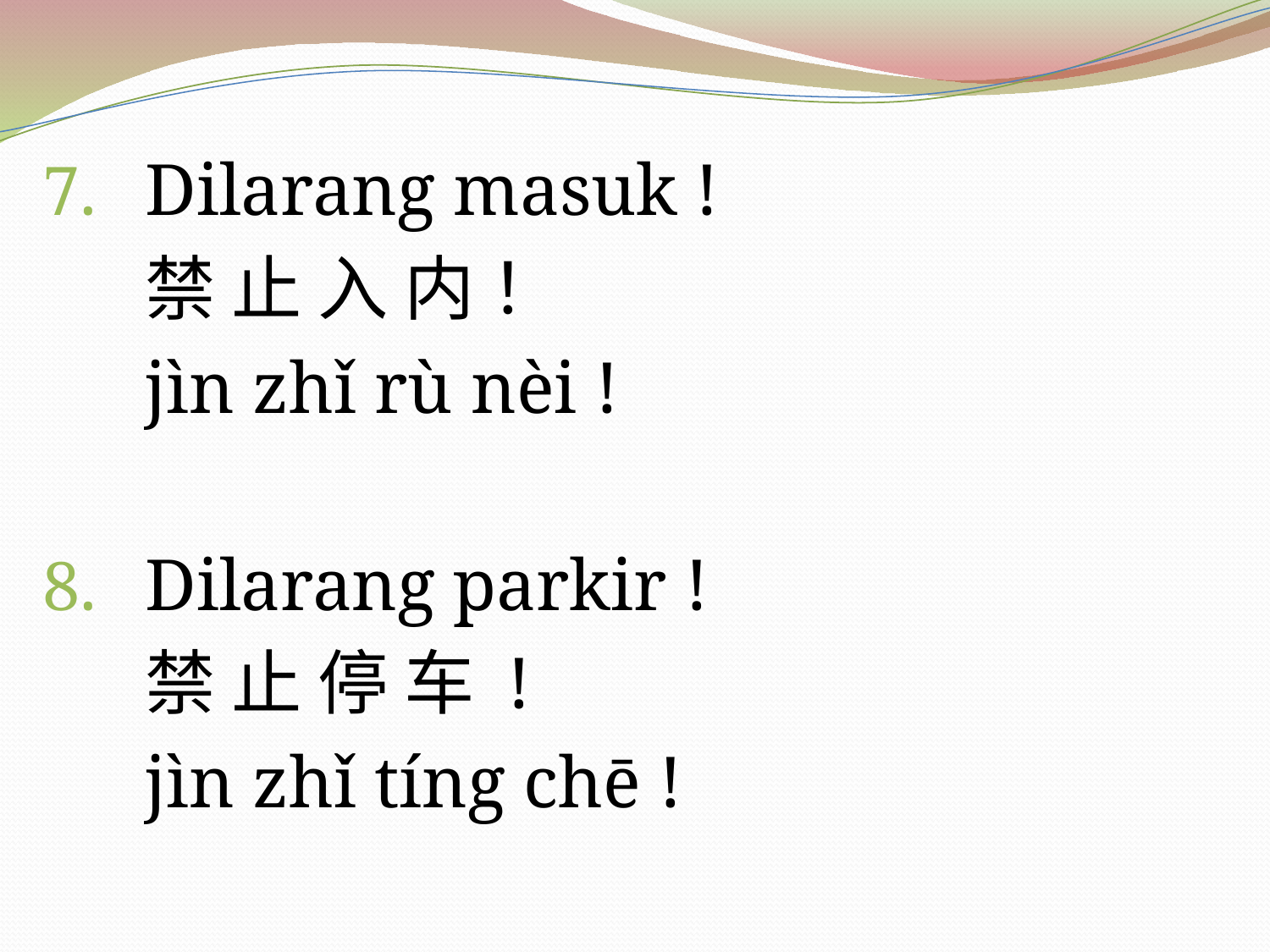

Dilarang masuk !
	禁 止 入 内 ！
	jìn zhǐ rù nèi !

Dilarang parkir !
	禁 止 停 车 !
	jìn zhǐ tíng chē !